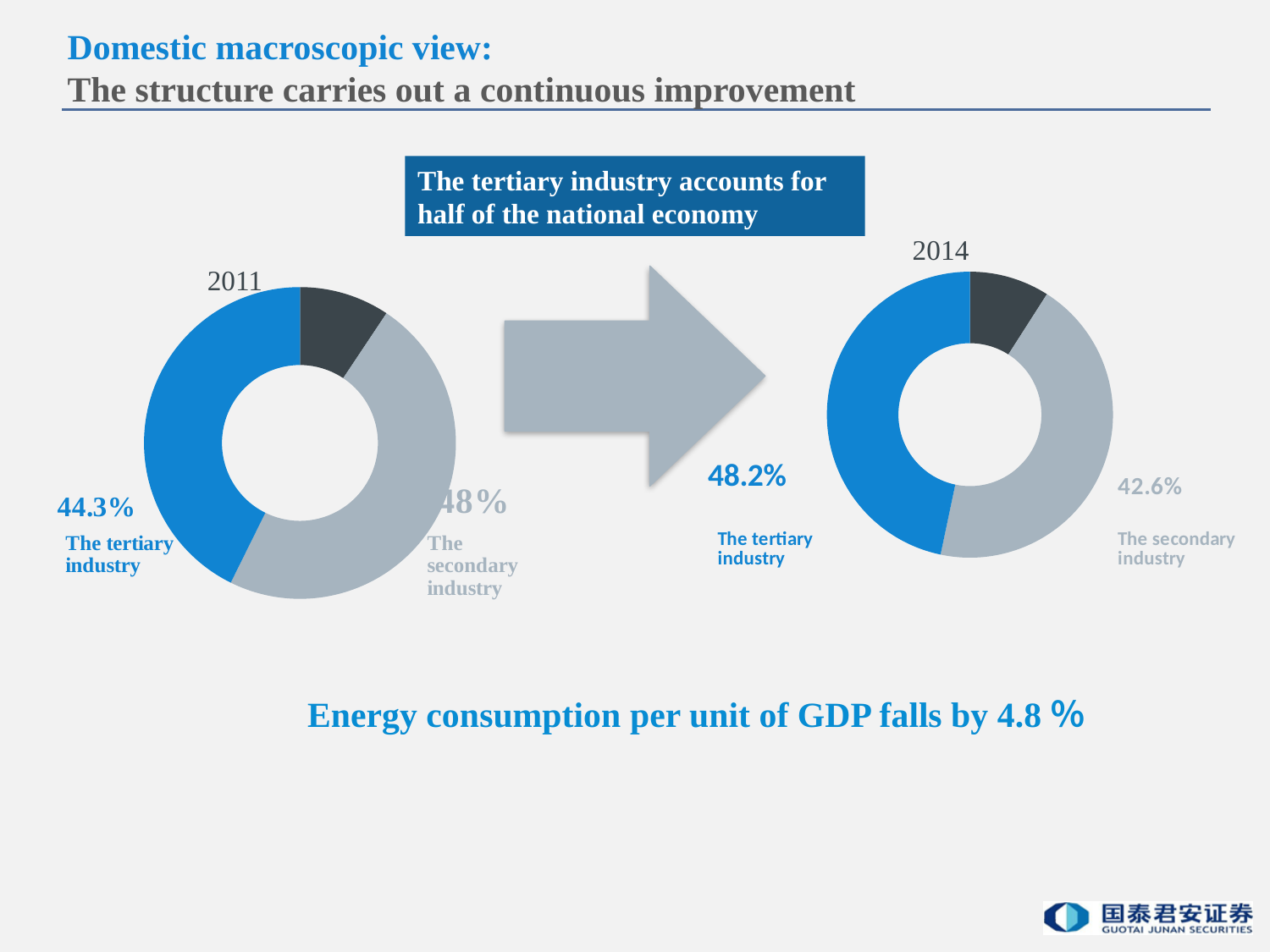

Domestic macroscopic view:
The structure carries out a continuous improvement
The tertiary industry accounts for half of the national economy
     2014

### Chart

| Category |  |
|---|---|
| 第一产业 | 37996.0 |
| 第二产业 | 185787.5 |
| 第三产业 | 196124.9 |
2011

### Chart

| Category |  |
|---|---|
| 第一产业 | 30196.4 |
| 第二产业 | 154552.1 |
| 第三产业 | 137596.2 |
Energy consumption per unit of GDP falls by 4.8％